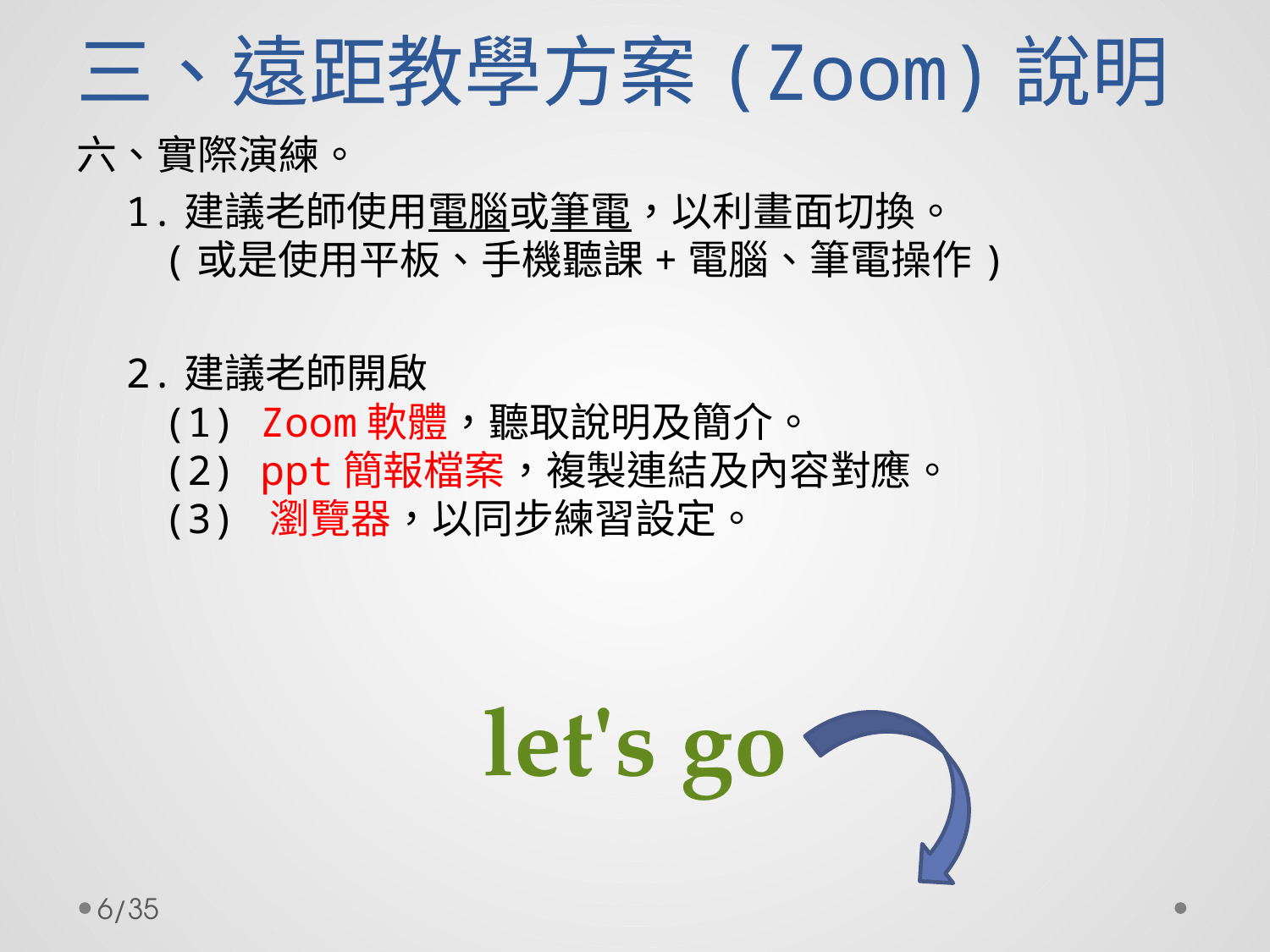

# 三、遠距教學方案(Zoom)說明
六、實際演練。
1.建議老師使用電腦或筆電，以利畫面切換。
(或是使用平板、手機聽課+電腦、筆電操作)

2.建議老師開啟
(1) Zoom軟體，聽取說明及簡介。
(2) ppt簡報檔案，複製連結及內容對應。
(3) 瀏覽器，以同步練習設定。
let's go

6/35